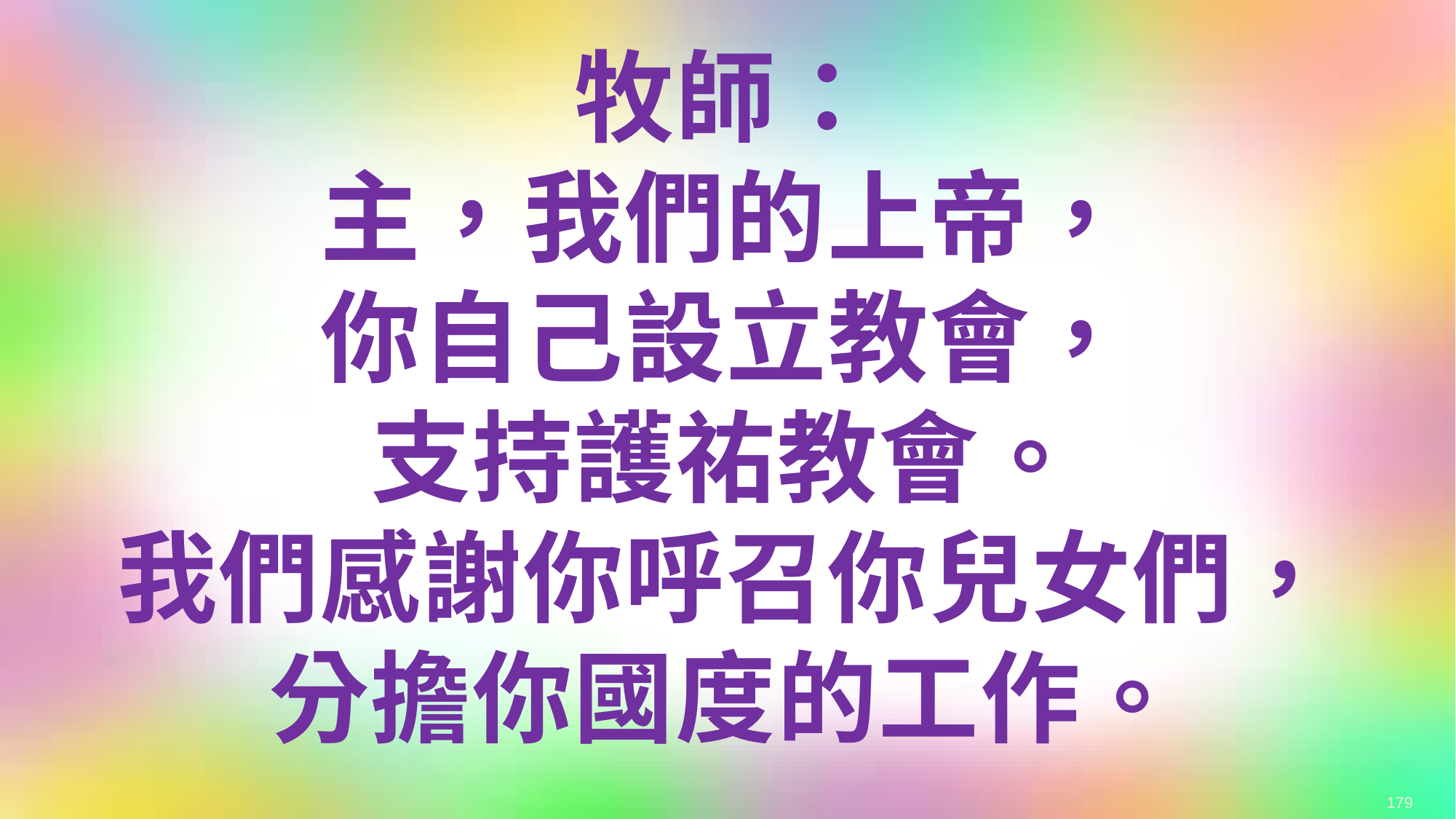

牧師：
主，我們的上帝，
你自己設立教會，
支持護祐教會。
我們感謝你呼召你兒女們，
分擔你國度的工作。
179